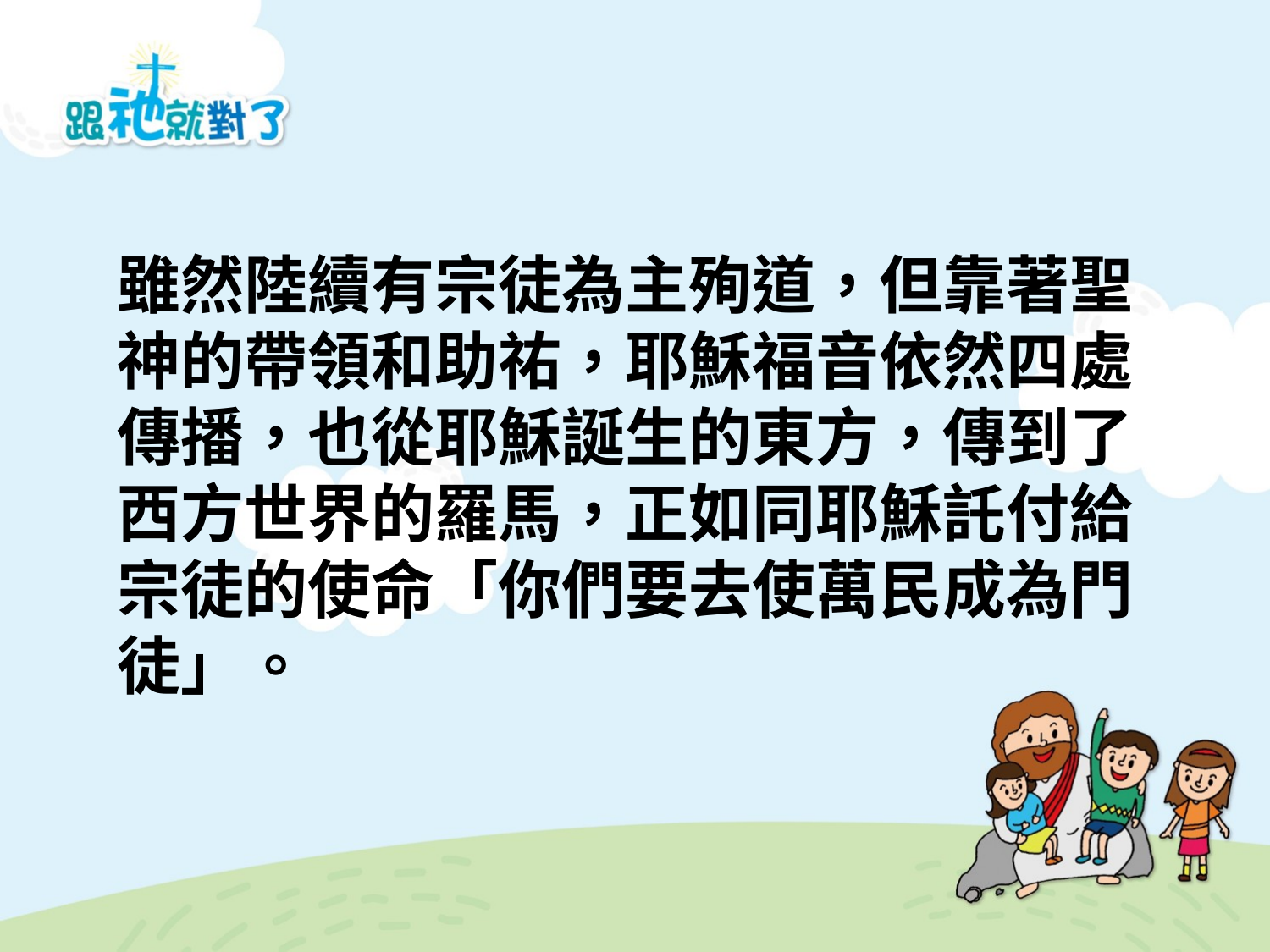

雖然陸續有宗徒為主殉道，但靠著聖神的帶領和助祐，耶穌福音依然四處傳播，也從耶穌誕生的東方，傳到了西方世界的羅馬，正如同耶穌託付給宗徒的使命「你們要去使萬民成為門徒」。